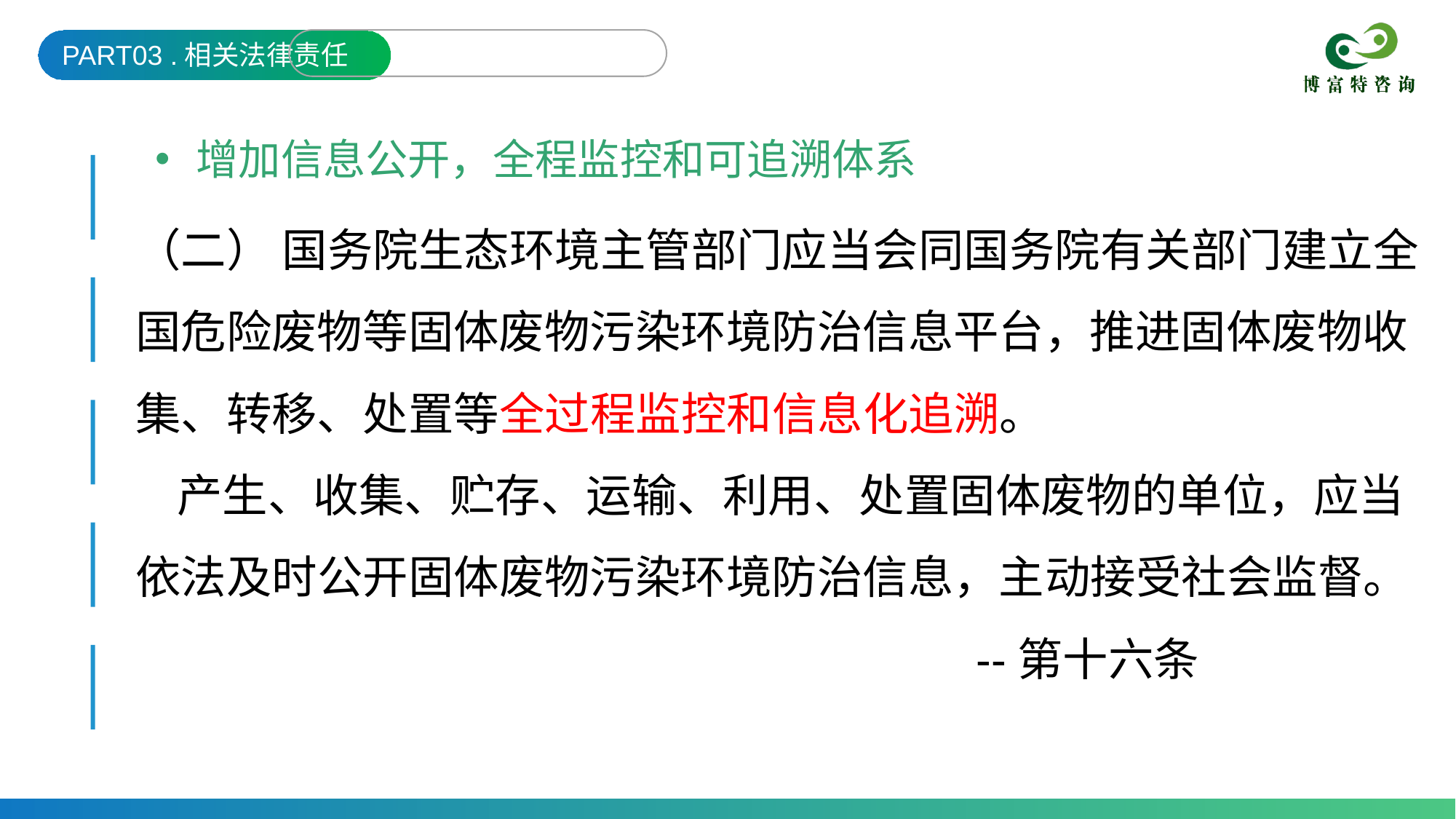

PART03 .相关法律责任
增加信息公开，全程监控和可追溯体系

（二） 国务院生态环境主管部门应当会同国务院有关部门建立全国危险废物等固体废物污染环境防治信息平台，推进固体废物收集、转移、处置等全过程监控和信息化追溯。
   产生、收集、贮存、运输、利用、处置固体废物的单位，应当依法及时公开固体废物污染环境防治信息，主动接受社会监督。
                                                                   --第十六条